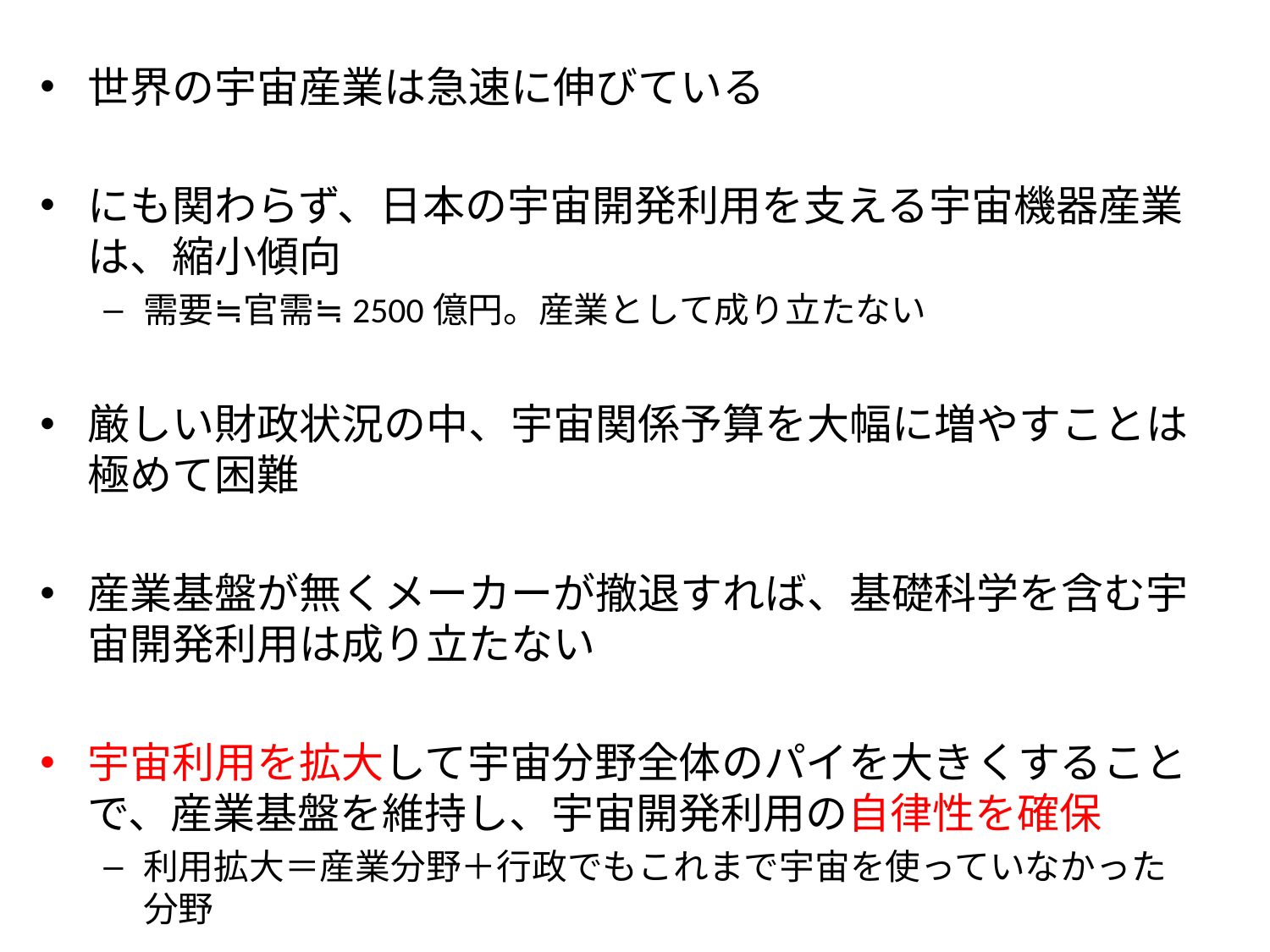

世界の宇宙産業は急速に伸びている

にも関わらず、日本の宇宙開発利用を支える宇宙機器産業は、縮小傾向
需要≒官需≒2500億円。産業として成り立たない

厳しい財政状況の中、宇宙関係予算を大幅に増やすことは極めて困難

産業基盤が無くメーカーが撤退すれば、基礎科学を含む宇宙開発利用は成り立たない

宇宙利用を拡大して宇宙分野全体のパイを大きくすることで、産業基盤を維持し、宇宙開発利用の自律性を確保
利用拡大＝産業分野＋行政でもこれまで宇宙を使っていなかった分野